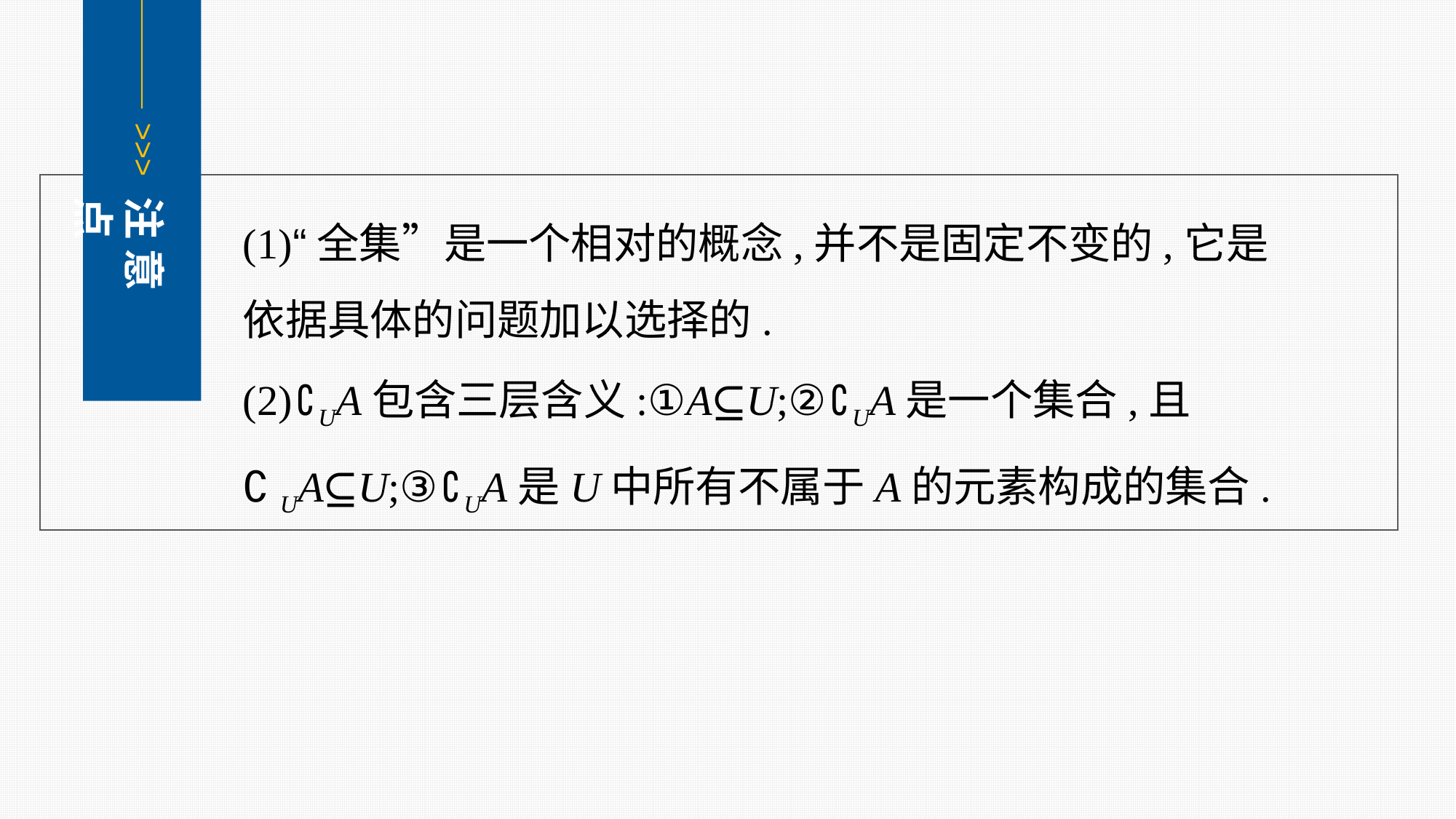

<<<
注 意 点

(1)“全集”是一个相对的概念,并不是固定不变的,它是依据具体的问题加以选择的.
(2)∁UA包含三层含义:①A⊆U;②∁UA是一个集合,且∁UA⊆U;③∁UA是U中所有不属于A的元素构成的集合.